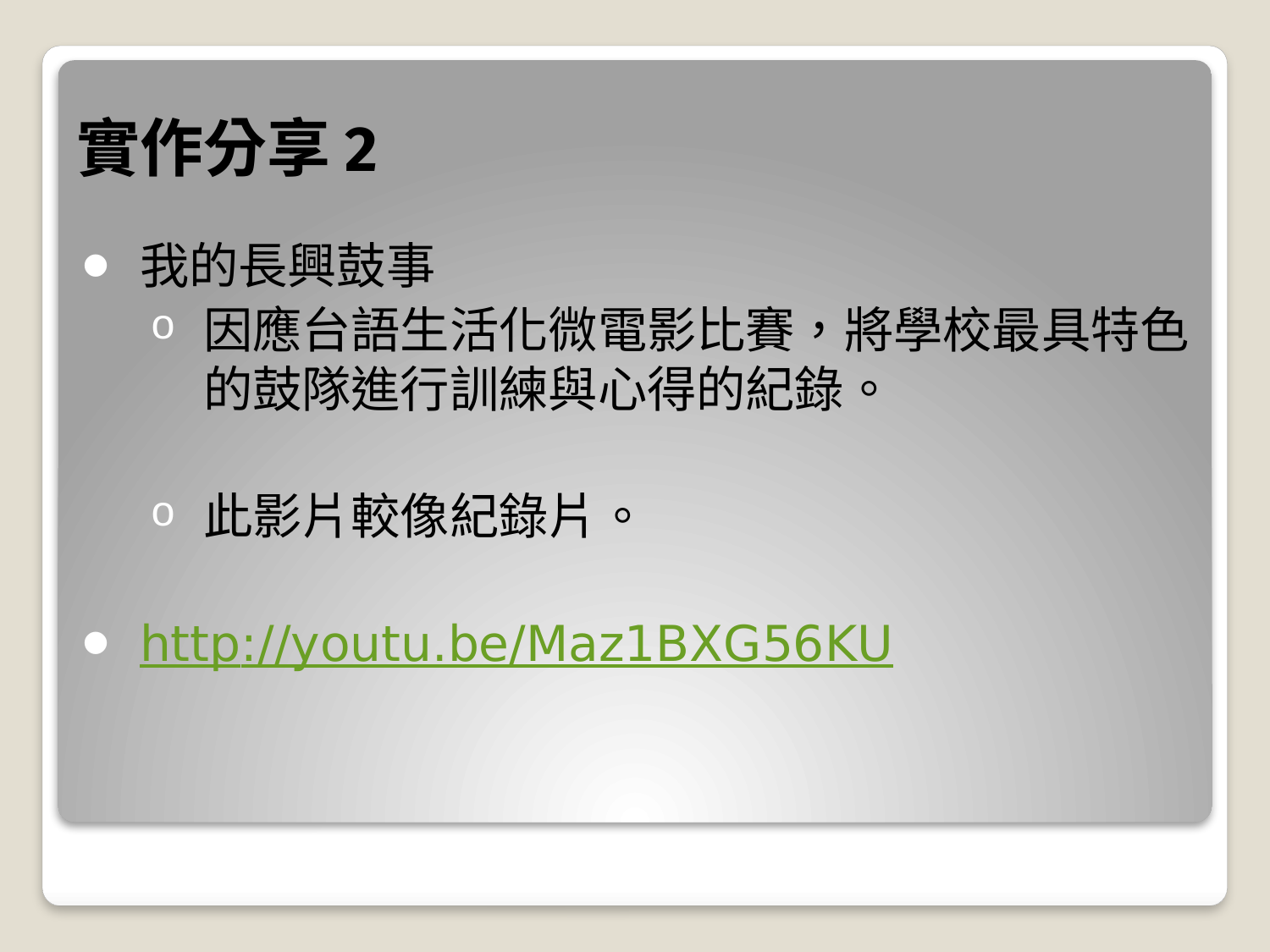

# 實作分享2
我的長興鼓事
因應台語生活化微電影比賽，將學校最具特色的鼓隊進行訓練與心得的紀錄。

此影片較像紀錄片。

http://youtu.be/Maz1BXG56KU